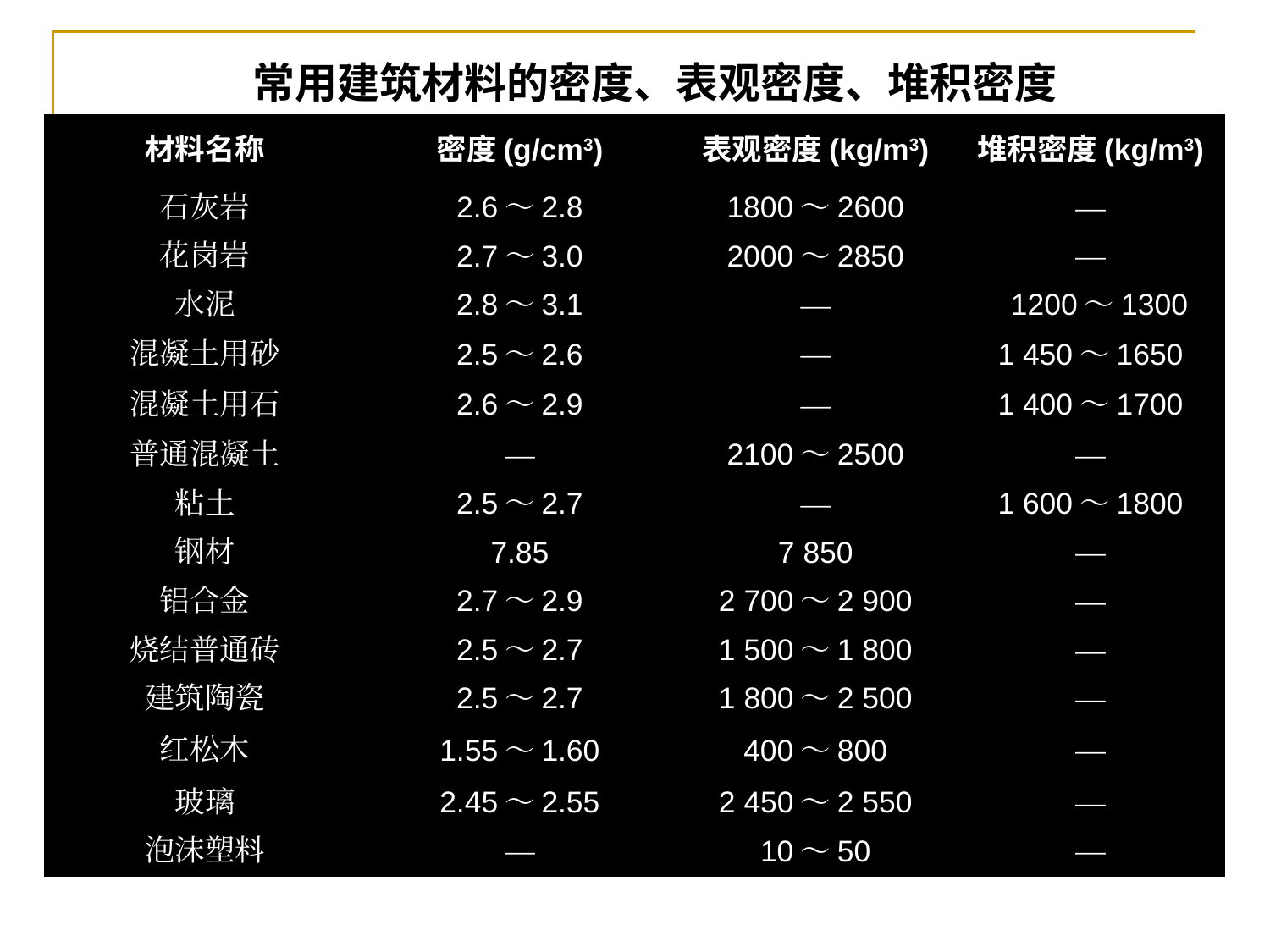

常用建筑材料的密度、表观密度、堆积密度
| 材料名称 | 密度(g/cm3) | 表观密度(kg/m3) | 堆积密度(kg/m3) |
| --- | --- | --- | --- |
| 石灰岩 | 2.6～2.8 | 1800～2600 | — |
| 花岗岩 | 2.7～3.0 | 2000～2850 | — |
| 水泥 | 2.8～3.1 | — | 1200～1300 |
| 混凝土用砂 | 2.5～2.6 | — | 1 450～1650 |
| 混凝土用石 | 2.6～2.9 | — | 1 400～1700 |
| 普通混凝土 | — | 2100～2500 | — |
| 粘土 | 2.5～2.7 | — | 1 600～1800 |
| 钢材 | 7.85 | 7 850 | — |
| 铝合金 | 2.7～2.9 | 2 700～2 900 | — |
| 烧结普通砖 | 2.5～2.7 | 1 500～1 800 | — |
| 建筑陶瓷 | 2.5～2.7 | 1 800～2 500 | — |
| 红松木 | 1.55～1.60 | 400～800 | — |
| 玻璃 | 2.45～2.55 | 2 450～2 550 | — |
| 泡沫塑料 | — | 10～50 | — |